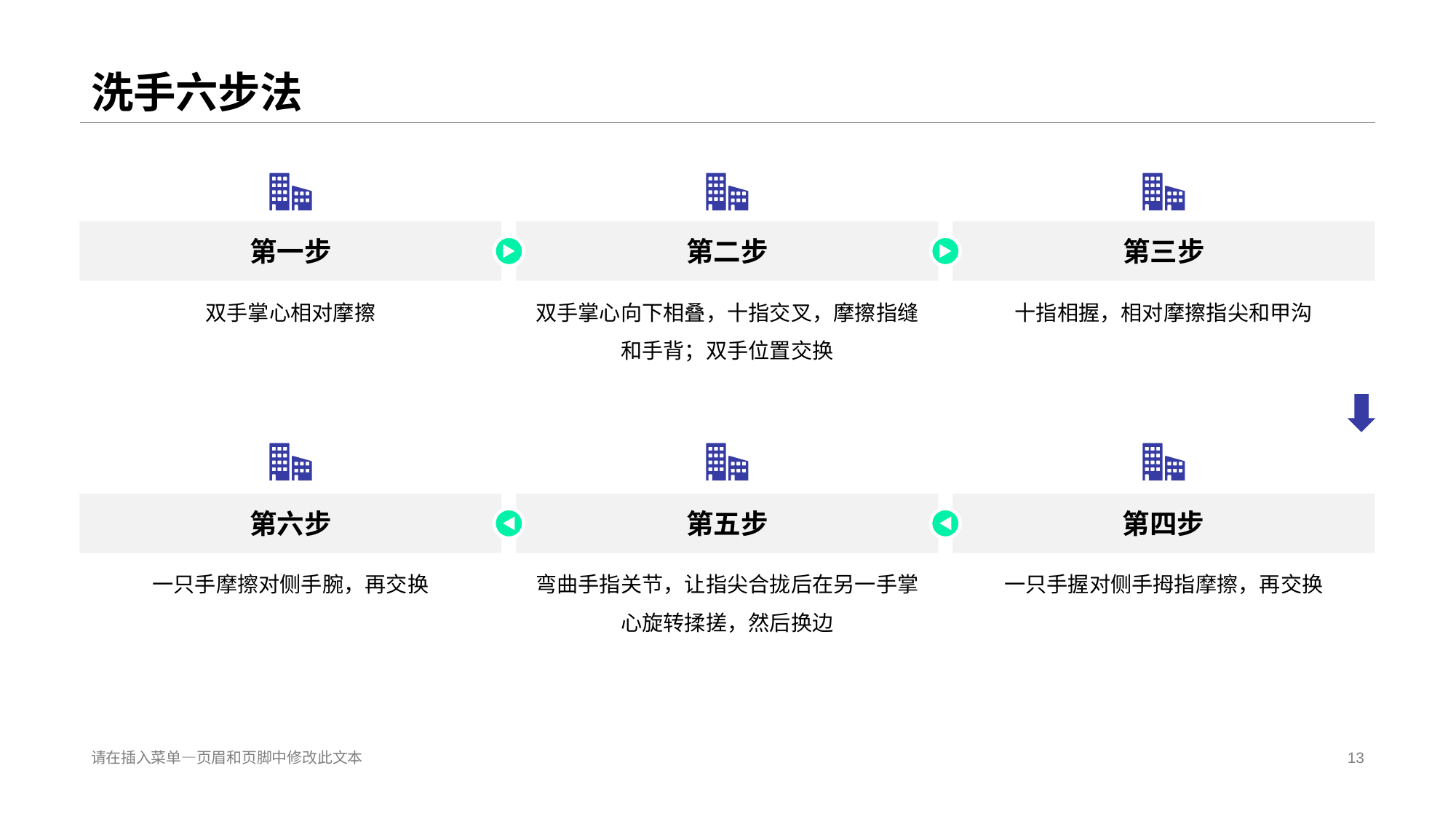

# 洗手六步法

第一步
第二步
第三步

双手掌心相对摩擦
双手掌心向下相叠，十指交叉，摩擦指缝和手背；双手位置交换
十指相握，相对摩擦指尖和甲沟

第六步
第五步
第四步

一只手摩擦对侧手腕，再交换
弯曲手指关节，让指尖合拢后在另一手掌心旋转揉搓，然后换边
一只手握对侧手拇指摩擦，再交换
请在插入菜单—页眉和页脚中修改此文本
13